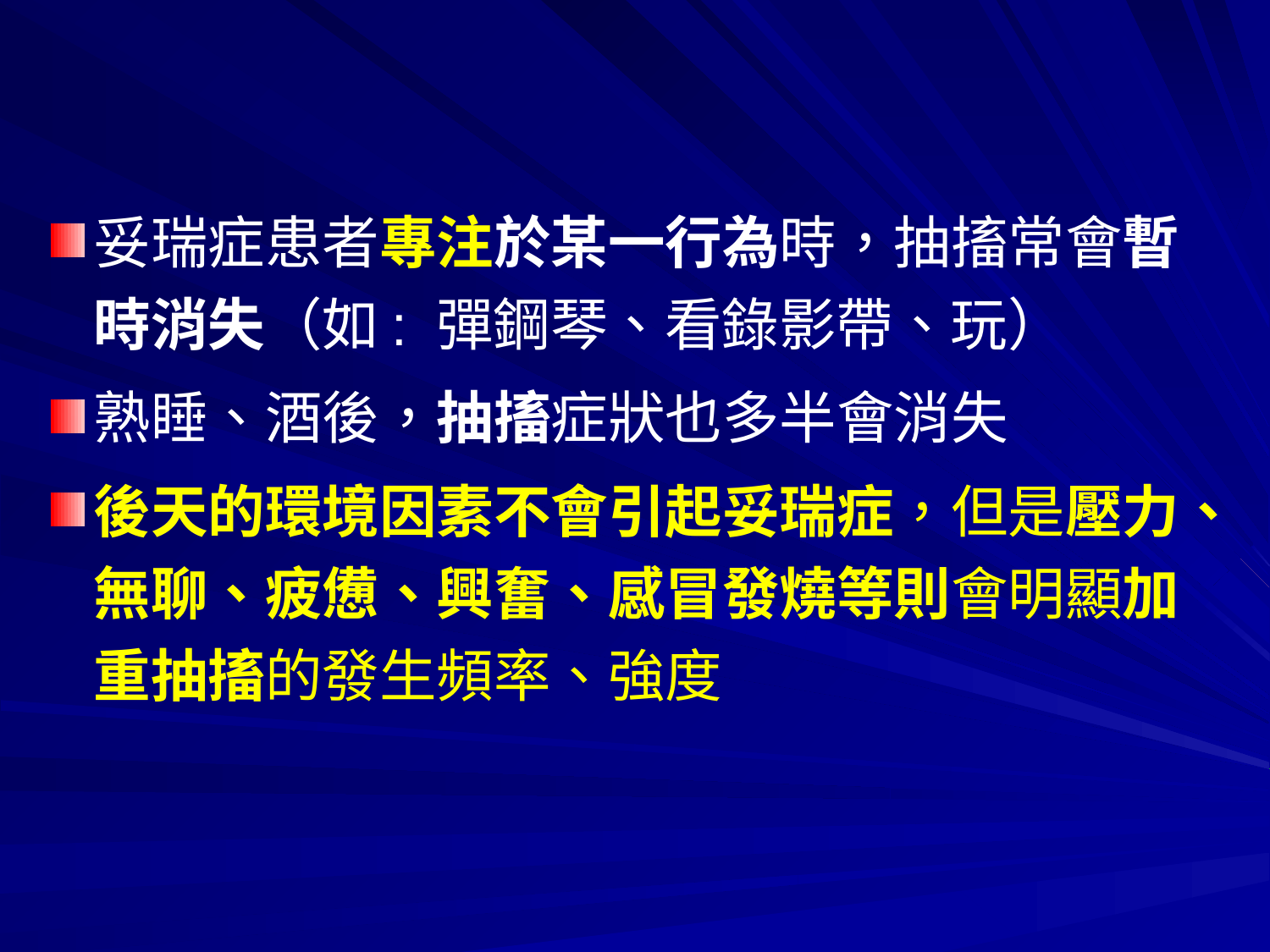

妥瑞症患者專注於某一行為時，抽搐常會暫時消失（如: 彈鋼琴、看錄影帶、玩）
熟睡、酒後，抽搐症狀也多半會消失
後天的環境因素不會引起妥瑞症，但是壓力、無聊、疲憊、興奮、感冒發燒等則會明顯加重抽搐的發生頻率、強度